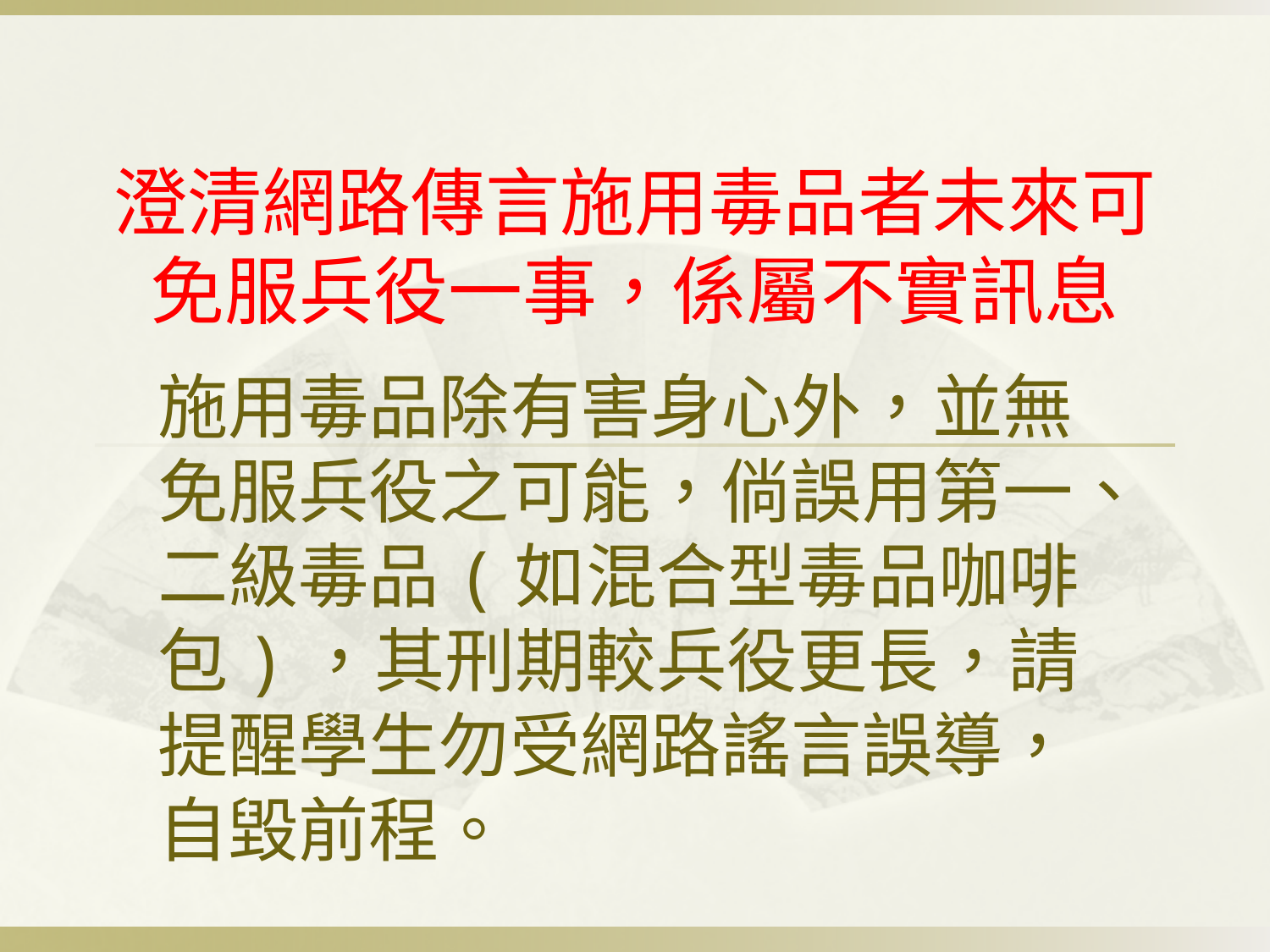

# 澄清網路傳言施用毒品者未來可免服兵役一事，係屬不實訊息
施用毒品除有害身心外，並無免服兵役之可能，倘誤用第一、二級毒品(如混合型毒品咖啡包)，其刑期較兵役更長，請提醒學生勿受網路謠言誤導，自毀前程。